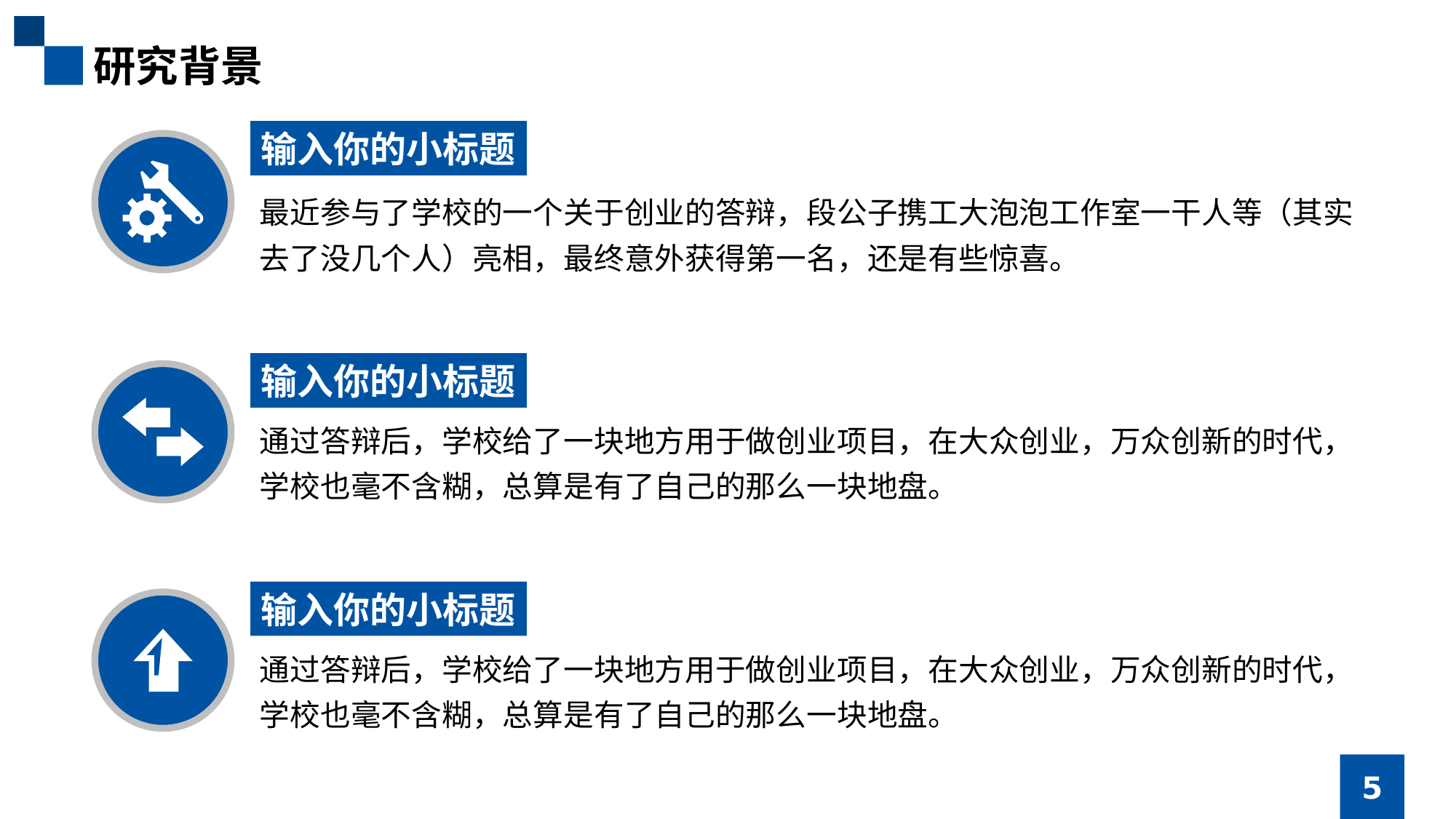

研究背景
输入你的小标题

最近参与了学校的一个关于创业的答辩，段公子携工大泡泡工作室一干人等（其实去了没几个人）亮相，最终意外获得第一名，还是有些惊喜。
输入你的小标题

通过答辩后，学校给了一块地方用于做创业项目，在大众创业，万众创新的时代，学校也毫不含糊，总算是有了自己的那么一块地盘。
输入你的小标题

通过答辩后，学校给了一块地方用于做创业项目，在大众创业，万众创新的时代，学校也毫不含糊，总算是有了自己的那么一块地盘。
5